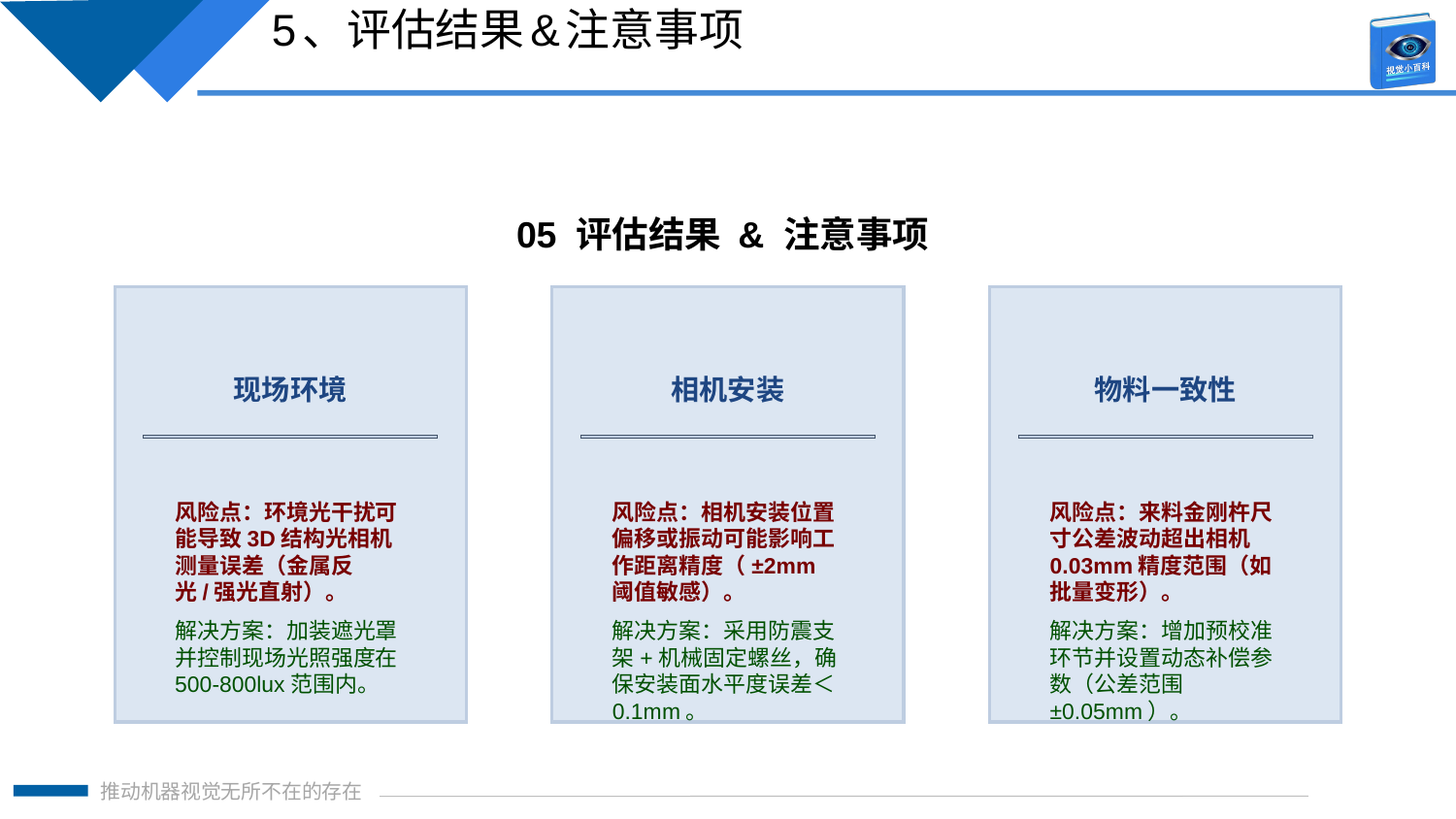

5、评估结果&注意事项

05 评估结果 & 注意事项

现场环境

相机安装

物料一致性

风险点：环境光干扰可能导致3D结构光相机测量误差（金属反光/强光直射）。
解决方案：加装遮光罩并控制现场光照强度在500-800lux范围内。

风险点：相机安装位置偏移或振动可能影响工作距离精度（±2mm阈值敏感）。
解决方案：采用防震支架+机械固定螺丝，确保安装面水平度误差＜0.1mm。

风险点：来料金刚杵尺寸公差波动超出相机0.03mm精度范围（如批量变形）。
解决方案：增加预校准环节并设置动态补偿参数（公差范围±0.05mm）。